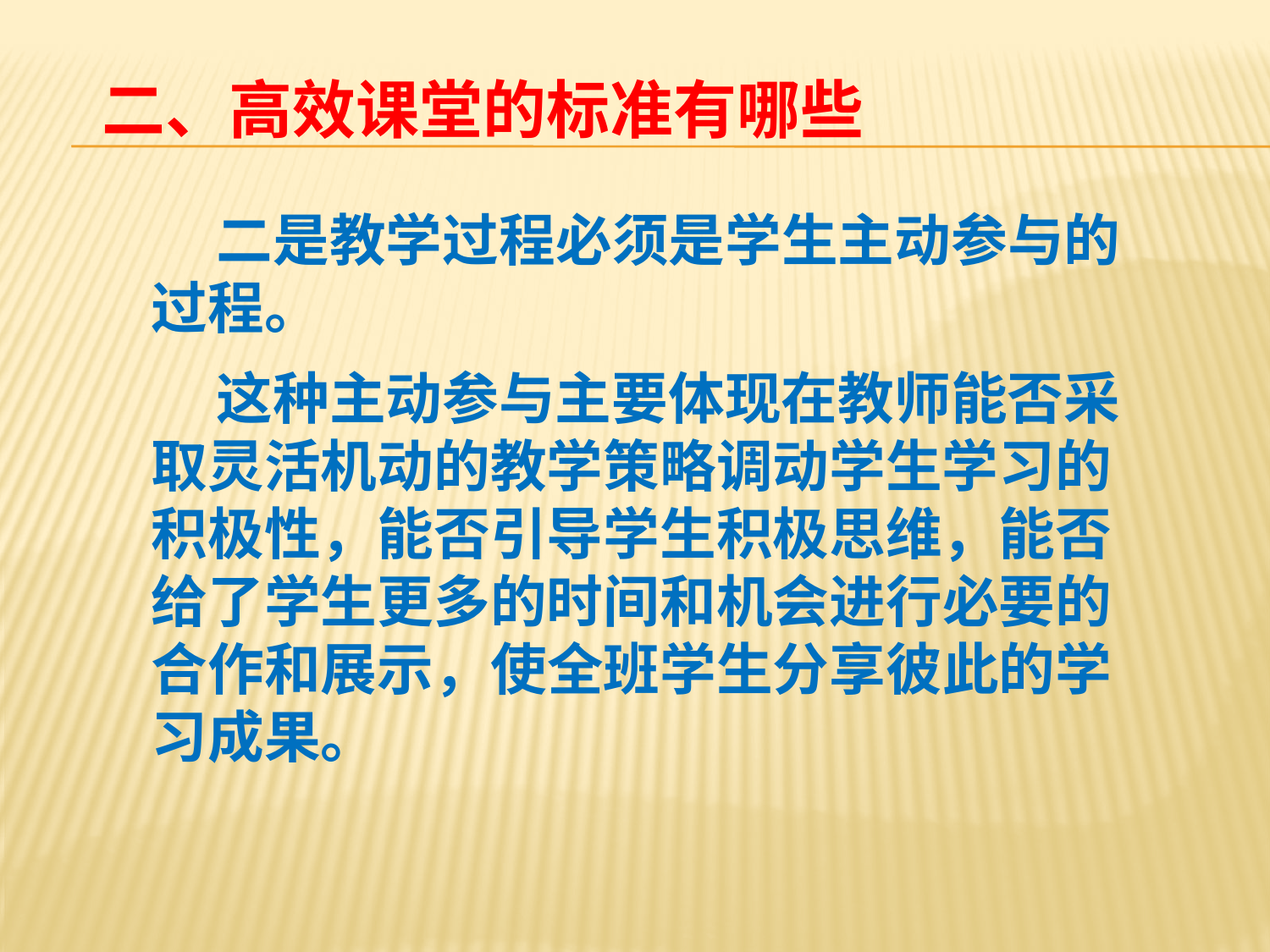

# 二、高效课堂的标准有哪些
    二是教学过程必须是学生主动参与的过程。
    这种主动参与主要体现在教师能否采取灵活机动的教学策略调动学生学习的积极性，能否引导学生积极思维，能否给了学生更多的时间和机会进行必要的合作和展示，使全班学生分享彼此的学习成果。